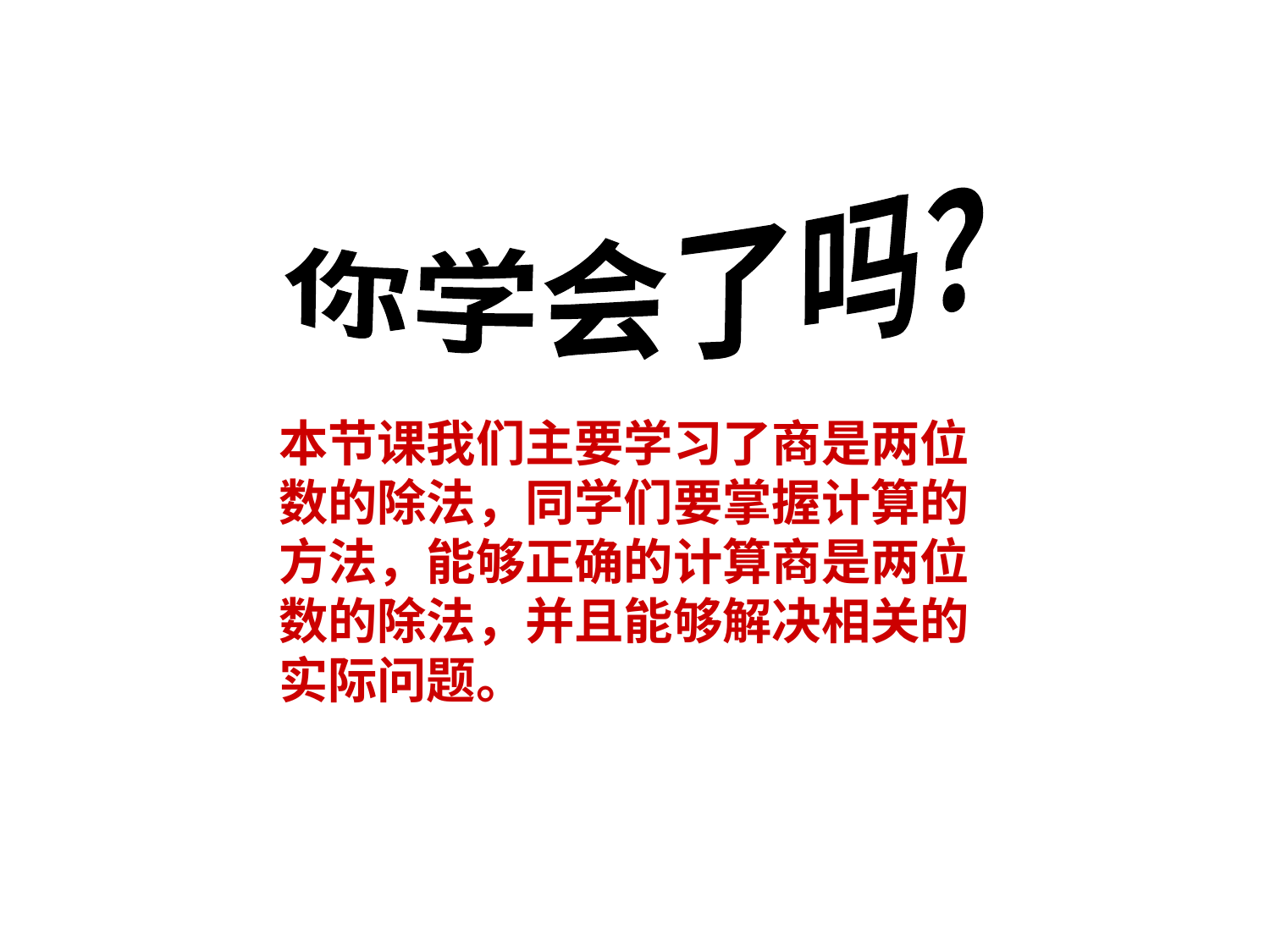

你学会了吗？
本节课我们主要学习了商是两位数的除法，同学们要掌握计算的方法，能够正确的计算商是两位数的除法，并且能够解决相关的实际问题。